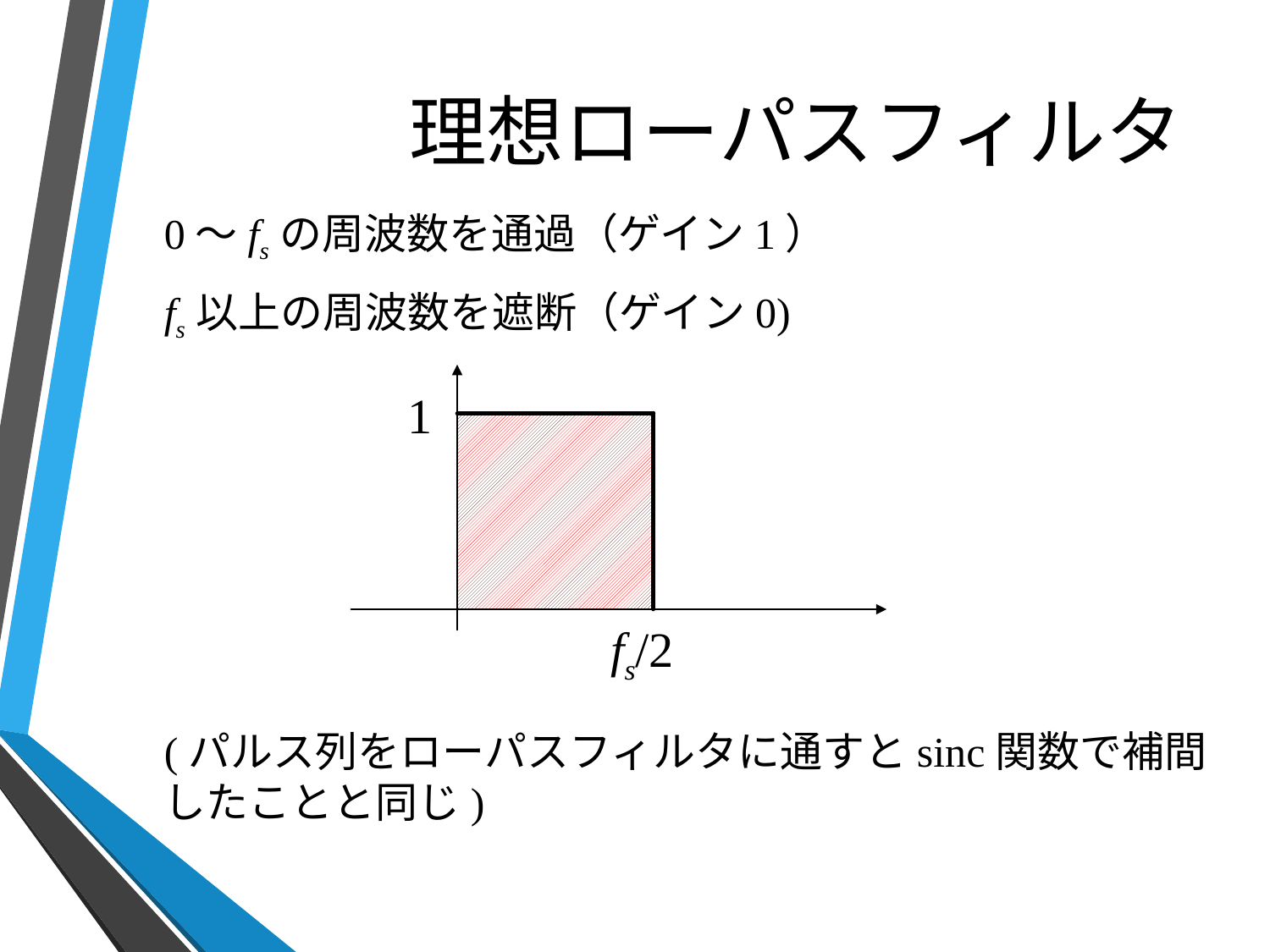

# 理想ローパスフィルタ
0～fsの周波数を通過（ゲイン1）
fs以上の周波数を遮断（ゲイン0)

(パルス列をローパスフィルタに通すとsinc関数で補間したことと同じ)
1

fs/2